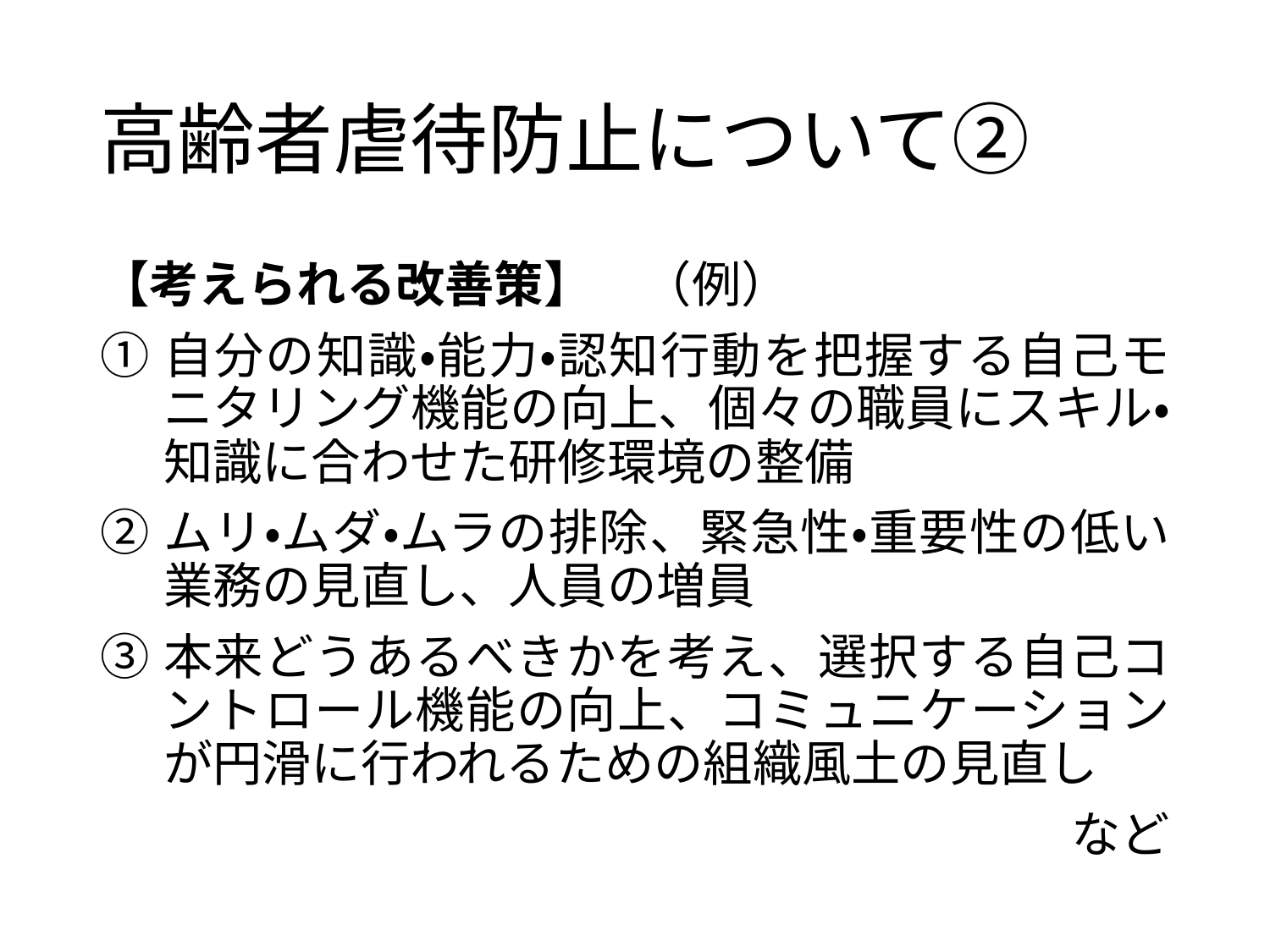

# 高齢者虐待防止について②
【考えられる改善策】　（例）
自分の知識・能力・認知行動を把握する自己モニタリング機能の向上、個々の職員にスキル・知識に合わせた研修環境の整備
ムリ・ムダ・ムラの排除、緊急性・重要性の低い業務の見直し、人員の増員
本来どうあるべきかを考え、選択する自己コントロール機能の向上、コミュニケーションが円滑に行われるための組織風土の見直し
など